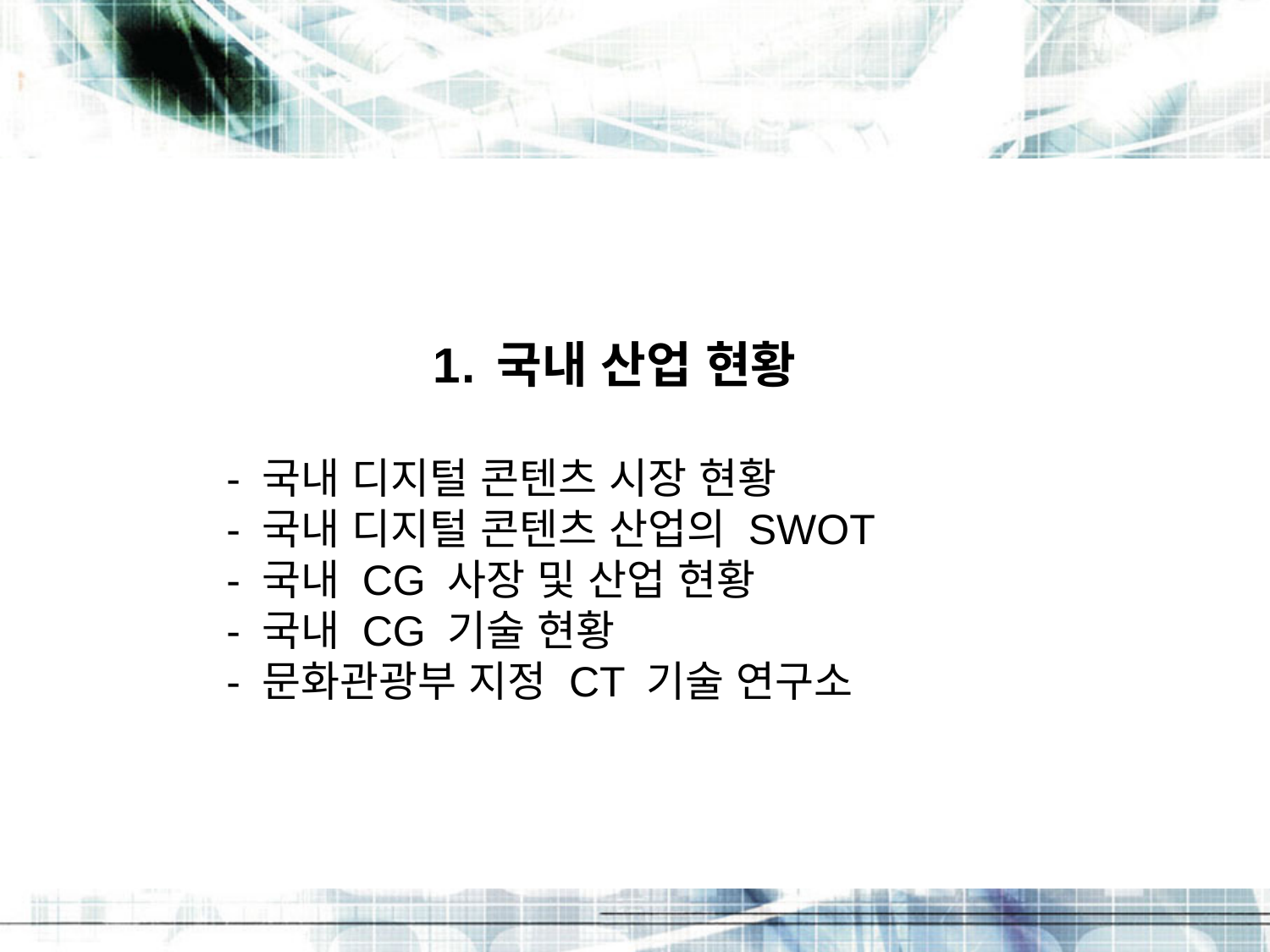

국내 산업 현황

- 국내 디지털 콘텐츠 시장 현황
- 국내 디지털 콘텐츠 산업의 SWOT
- 국내 CG 사장 및 산업 현황
- 국내 CG 기술 현황
- 문화관광부 지정 CT 기술 연구소